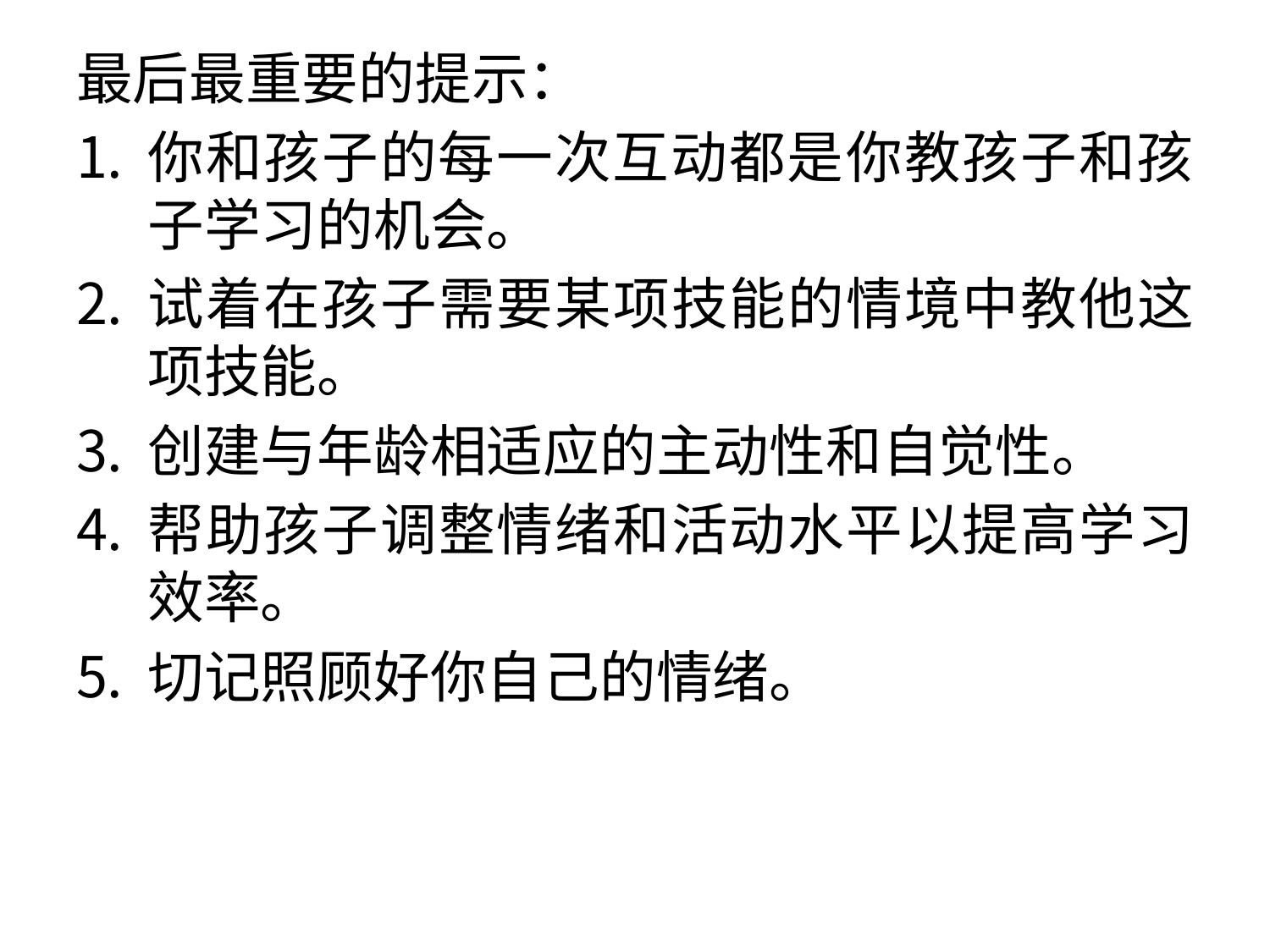

最后最重要的提示：
你和孩子的每一次互动都是你教孩子和孩子学习的机会。
试着在孩子需要某项技能的情境中教他这项技能。
创建与年龄相适应的主动性和自觉性。
帮助孩子调整情绪和活动水平以提高学习效率。
切记照顾好你自己的情绪。